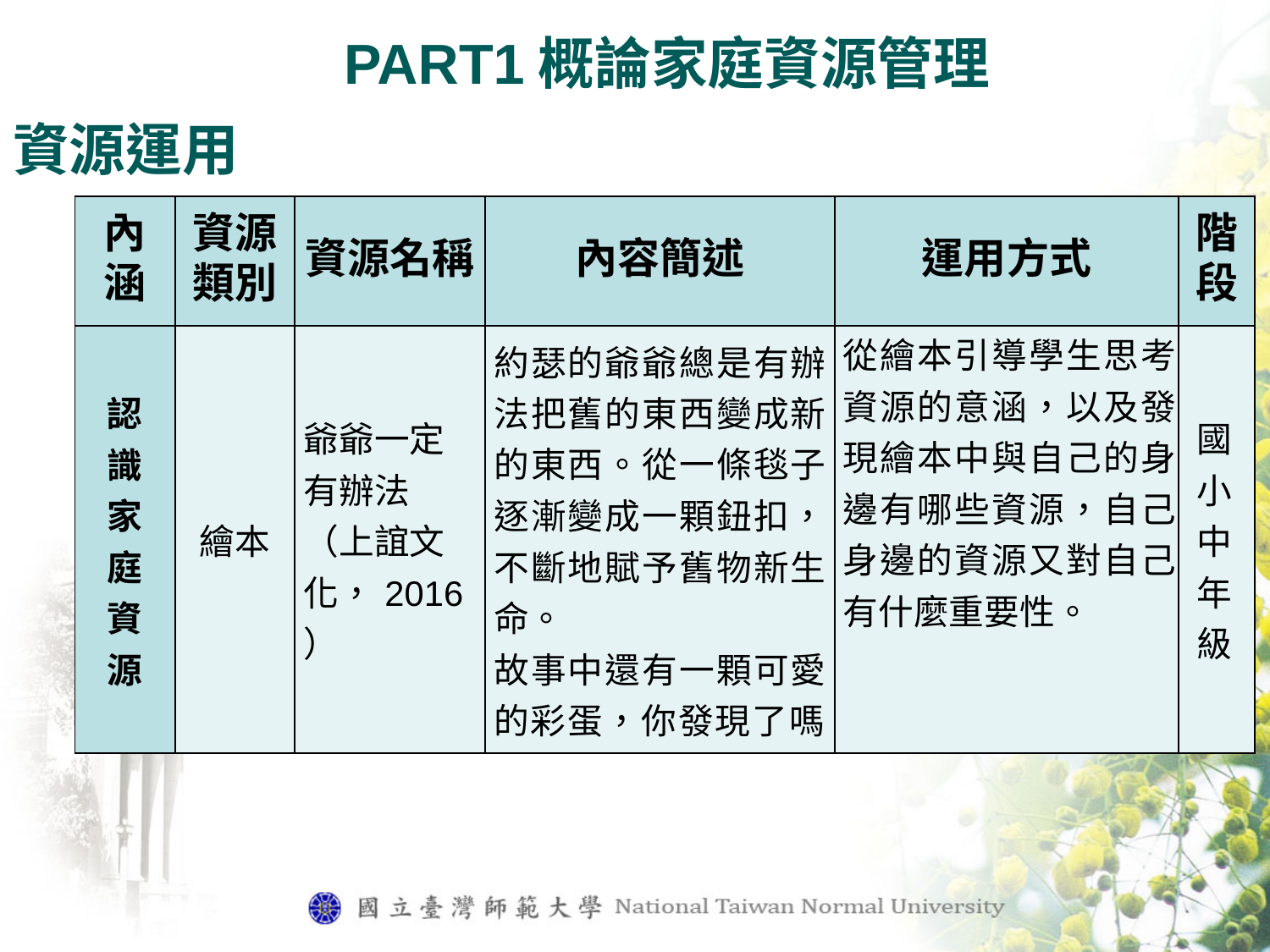

PART1概論家庭資源管理
資源運用
| 內涵 | 資源類別 | 資源名稱 | 內容簡述 | 運用方式 | 階段 |
| --- | --- | --- | --- | --- | --- |
| 認 識 家 庭 資 源 | 繪本 | 爺爺一定有辦法（上誼文化，2016） | 約瑟的爺爺總是有辦法把舊的東西變成新的東西。從一條毯子逐漸變成一顆鈕扣，不斷地賦予舊物新生命。 故事中還有一顆可愛的彩蛋，你發現了嗎？ | 從繪本引導學生思考資源的意涵，以及發現繪本中與自己的身邊有哪些資源，自己身邊的資源又對自己有什麼重要性。 | 國小中年級 |